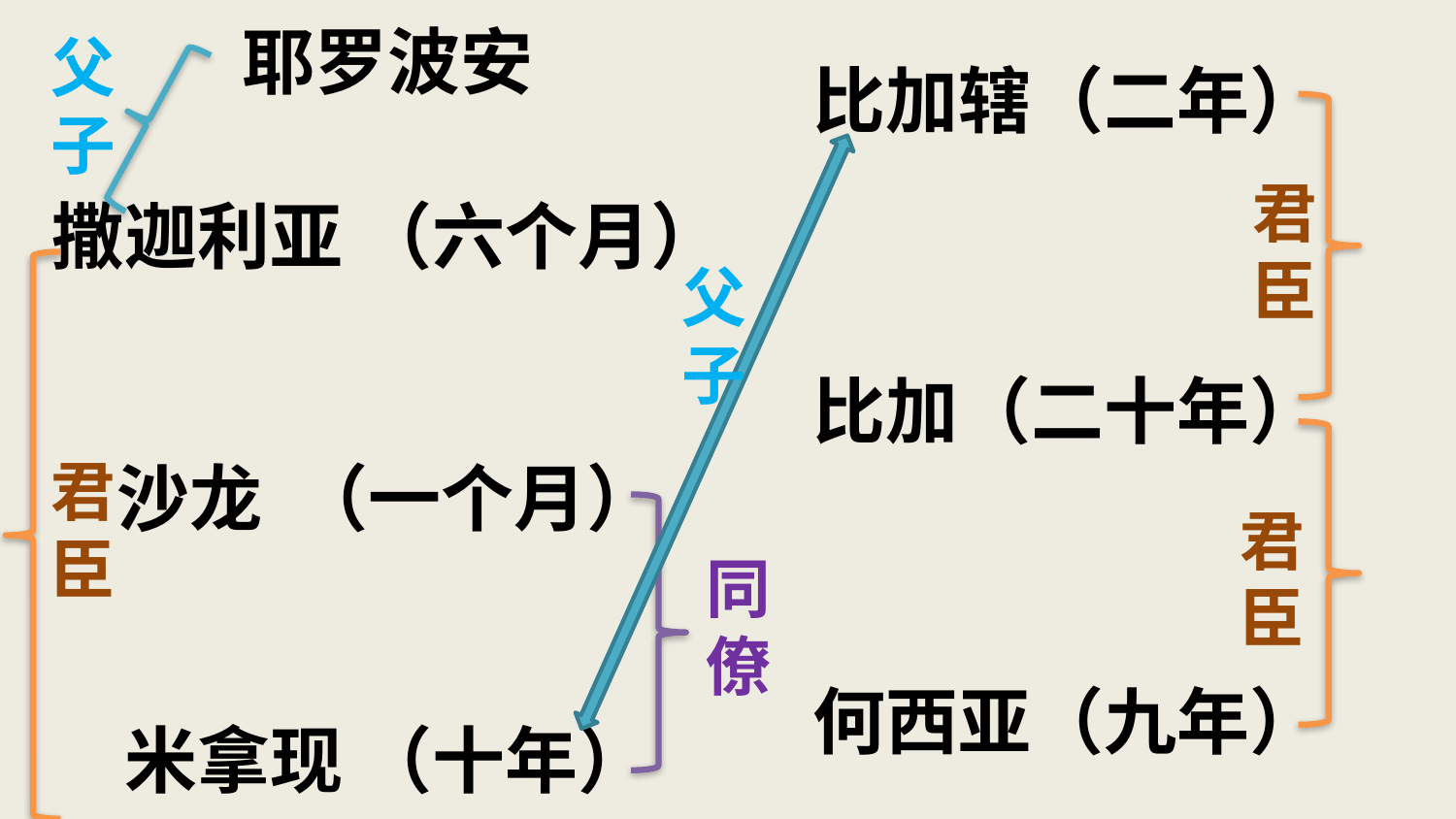

# 耶罗波安 撒迦利亚 （六个月） 沙龙  （一个月） 米拿现 （十年）
比加辖（二年）

比加（二十年）

何西亚（九年）

父子

君臣

父子

君臣

君臣
同僚